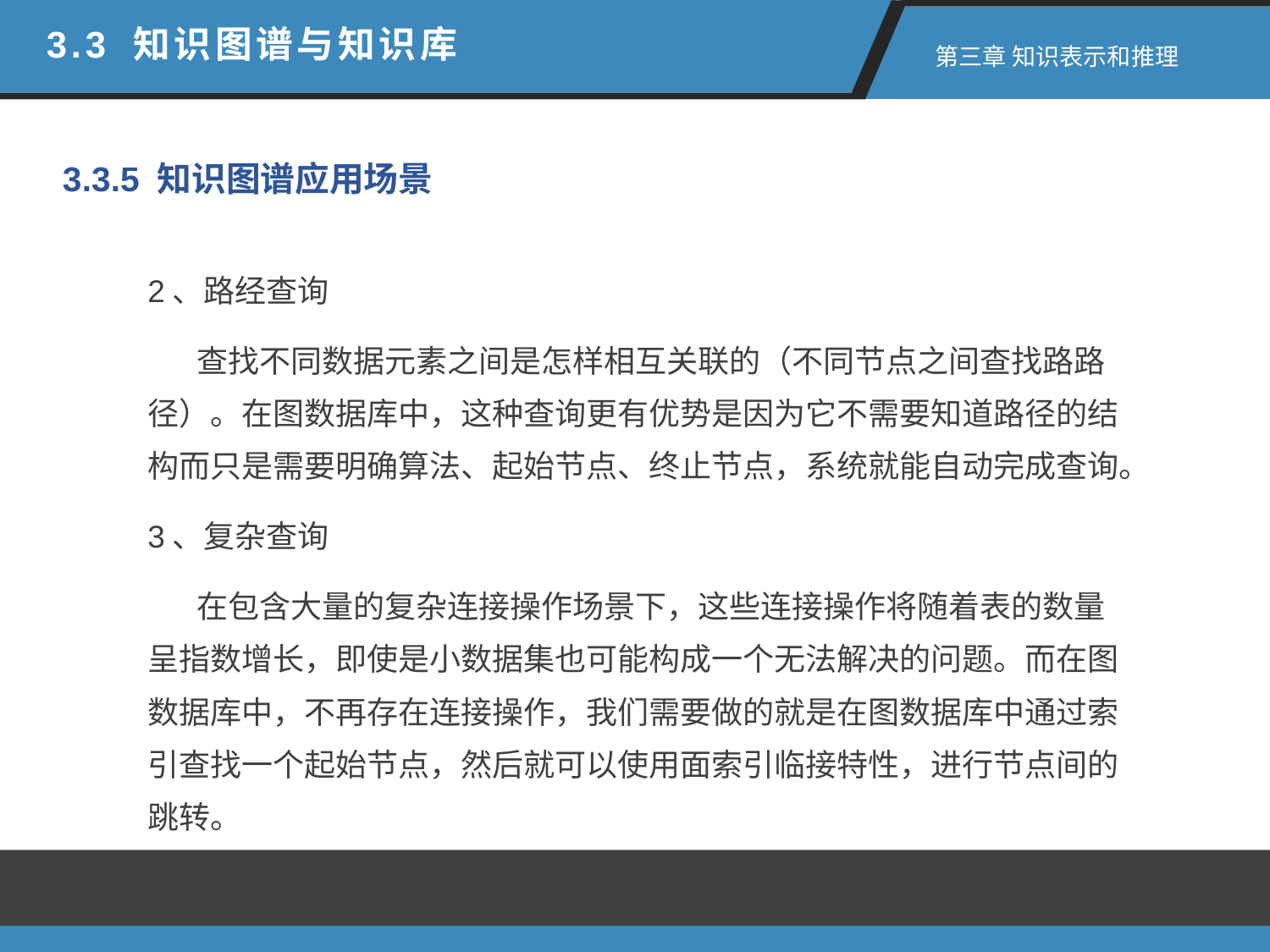

3.3 知识图谱与知识库
  第三章 知识表示和推理
3.3.5 知识图谱应用场景
2、路经查询
      查找不同数据元素之间是怎样相互关联的（不同节点之间查找路路径）。在图数据库中，这种查询更有优势是因为它不需要知道路径的结构而只是需要明确算法、起始节点、终止节点，系统就能自动完成查询。
3、复杂查询
      在包含大量的复杂连接操作场景下，这些连接操作将随着表的数量呈指数增长，即使是小数据集也可能构成一个无法解决的问题。而在图数据库中，不再存在连接操作，我们需要做的就是在图数据库中通过索引查找一个起始节点，然后就可以使用面索引临接特性，进行节点间的跳转。